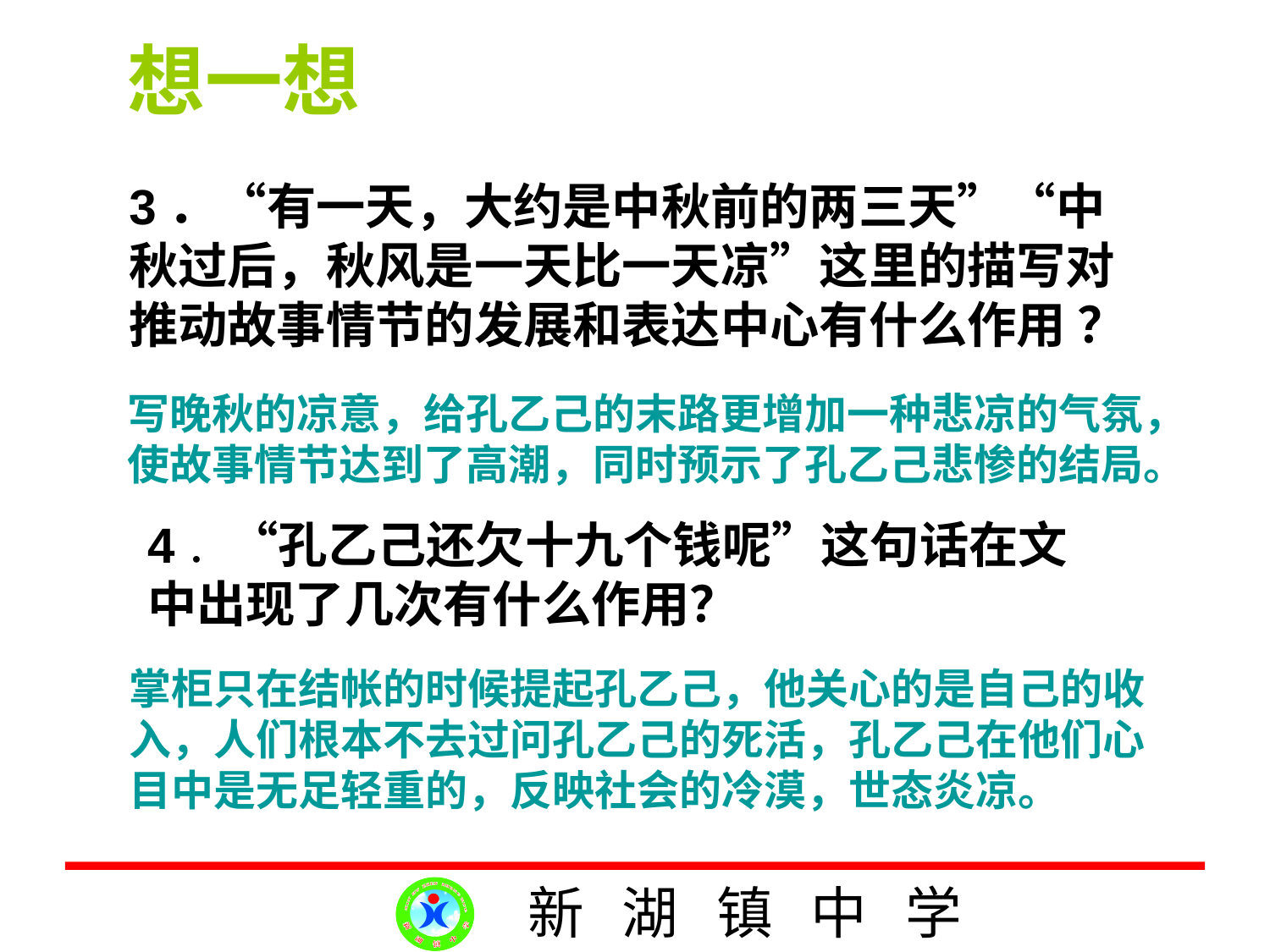

想一想
3．“有一天，大约是中秋前的两三天”“中秋过后，秋风是一天比一天凉”这里的描写对推动故事情节的发展和表达中心有什么作用 ？
写晚秋的凉意，给孔乙己的末路更增加一种悲凉的气氛，使故事情节达到了高潮，同时预示了孔乙己悲惨的结局。
4．“孔乙己还欠十九个钱呢”这句话在文中出现了几次有什么作用？
掌柜只在结帐的时候提起孔乙己，他关心的是自己的收入，人们根本不去过问孔乙己的死活，孔乙己在他们心目中是无足轻重的，反映社会的冷漠，世态炎凉。